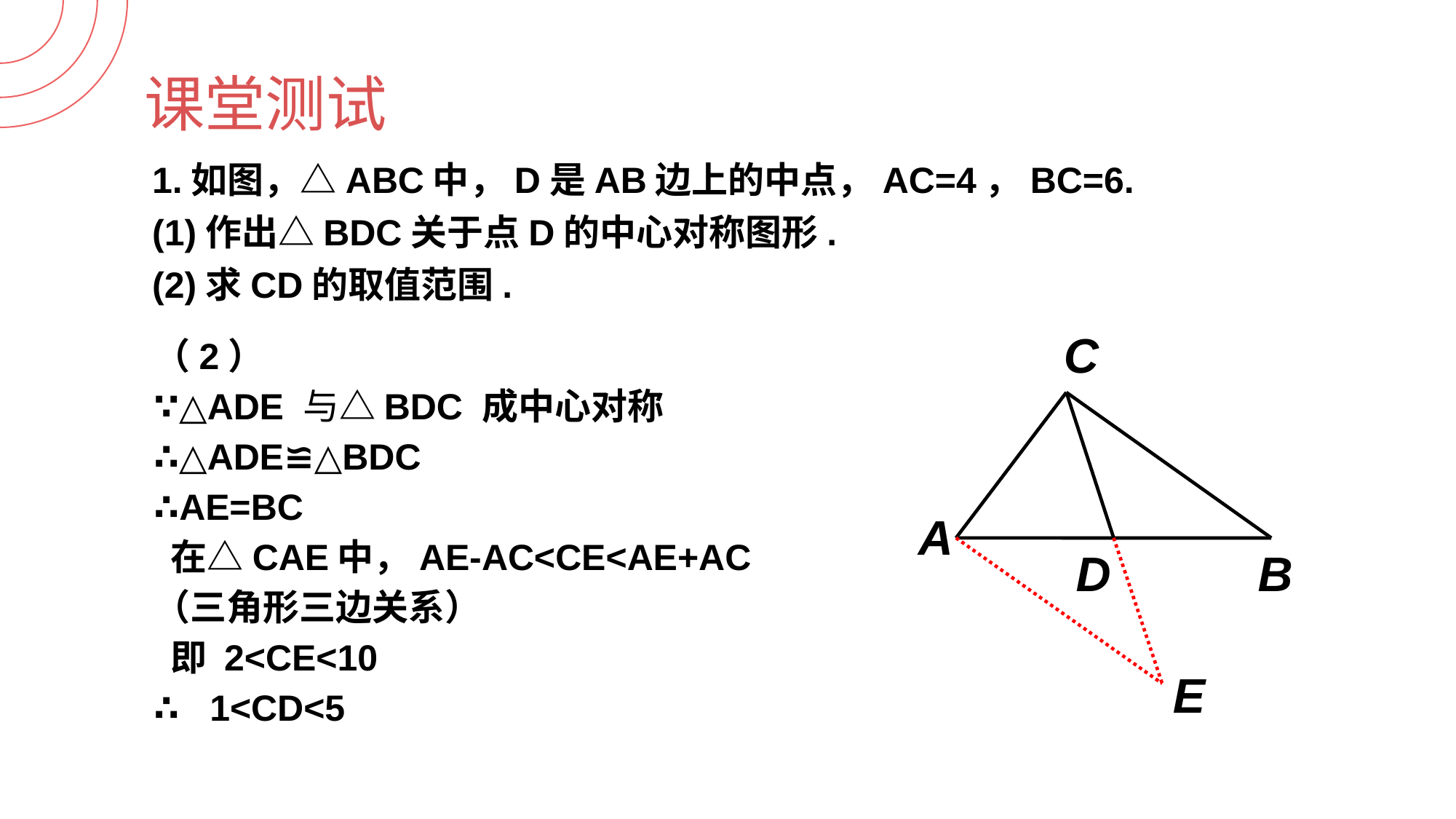

课堂测试
1.如图，△ABC中，D是AB边上的中点，AC=4，BC=6.
(1)作出△BDC关于点D的中心对称图形.
(2)求CD的取值范围.
C
（2）
∵△ADE 与△BDC 成中心对称
∴△ADE≌△BDC
∴AE=BC
 在△CAE中，AE-AC<CE<AE+AC
（三角形三边关系）
 即 2<CE<10
∴   1<CD<5

A

D
B
E